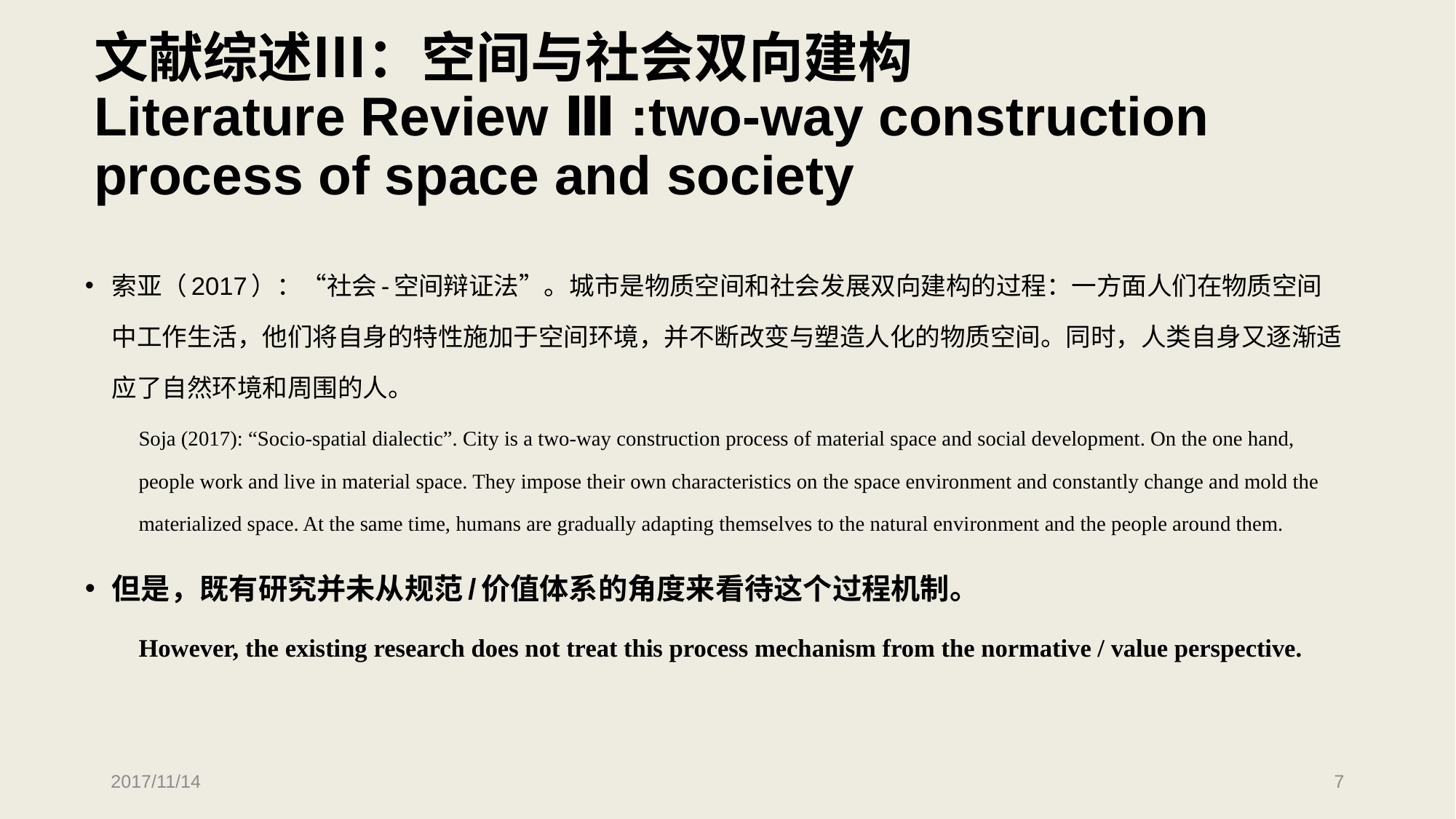

# 文献综述Ⅲ：空间与社会双向建构 Literature Review Ⅲ :two-way construction process of space and society
索亚（2017）：“社会-空间辩证法”。城市是物质空间和社会发展双向建构的过程：一方面人们在物质空间中工作生活，他们将自身的特性施加于空间环境，并不断改变与塑造人化的物质空间。同时，人类自身又逐渐适应了自然环境和周围的人。
Soja (2017): “Socio-spatial dialectic”. City is a two-way construction process of material space and social development. On the one hand, people work and live in material space. They impose their own characteristics on the space environment and constantly change and mold the materialized space. At the same time, humans are gradually adapting themselves to the natural environment and the people around them.
但是，既有研究并未从规范/价值体系的角度来看待这个过程机制。
However, the existing research does not treat this process mechanism from the normative / value perspective.

2017/11/14
7